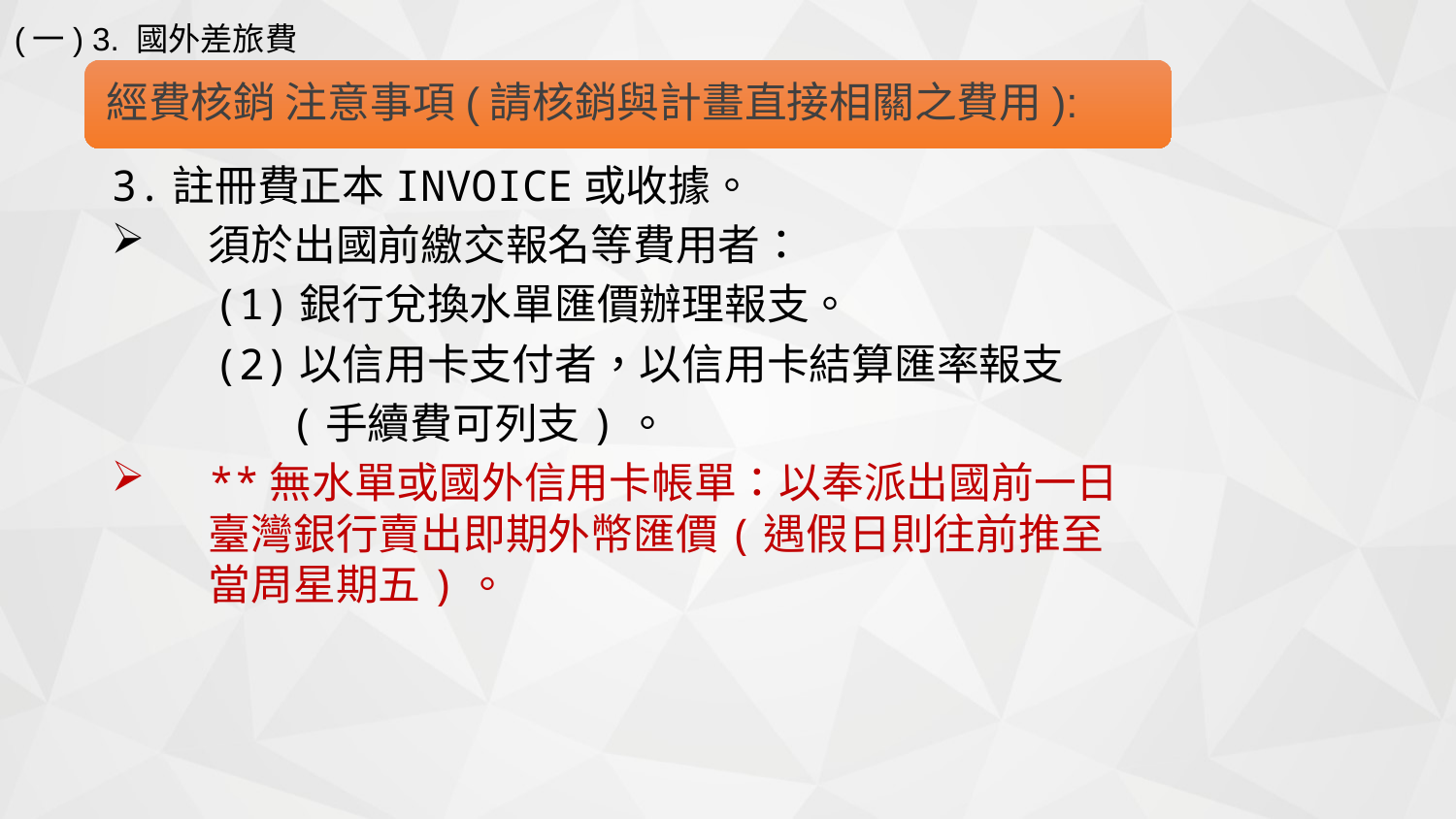

(一) 3. 國外差旅費

經費核銷 注意事項(請核銷與計畫直接相關之費用):

3.註冊費正本INVOICE或收據。
須於出國前繳交報名等費用者：
    (1)銀行兌換水單匯價辦理報支。
    (2)以信用卡支付者，以信用卡結算匯率報支
       (手續費可列支)。
**無水單或國外信用卡帳單：以奉派出國前一日臺灣銀行賣出即期外幣匯價(遇假日則往前推至當周星期五)。